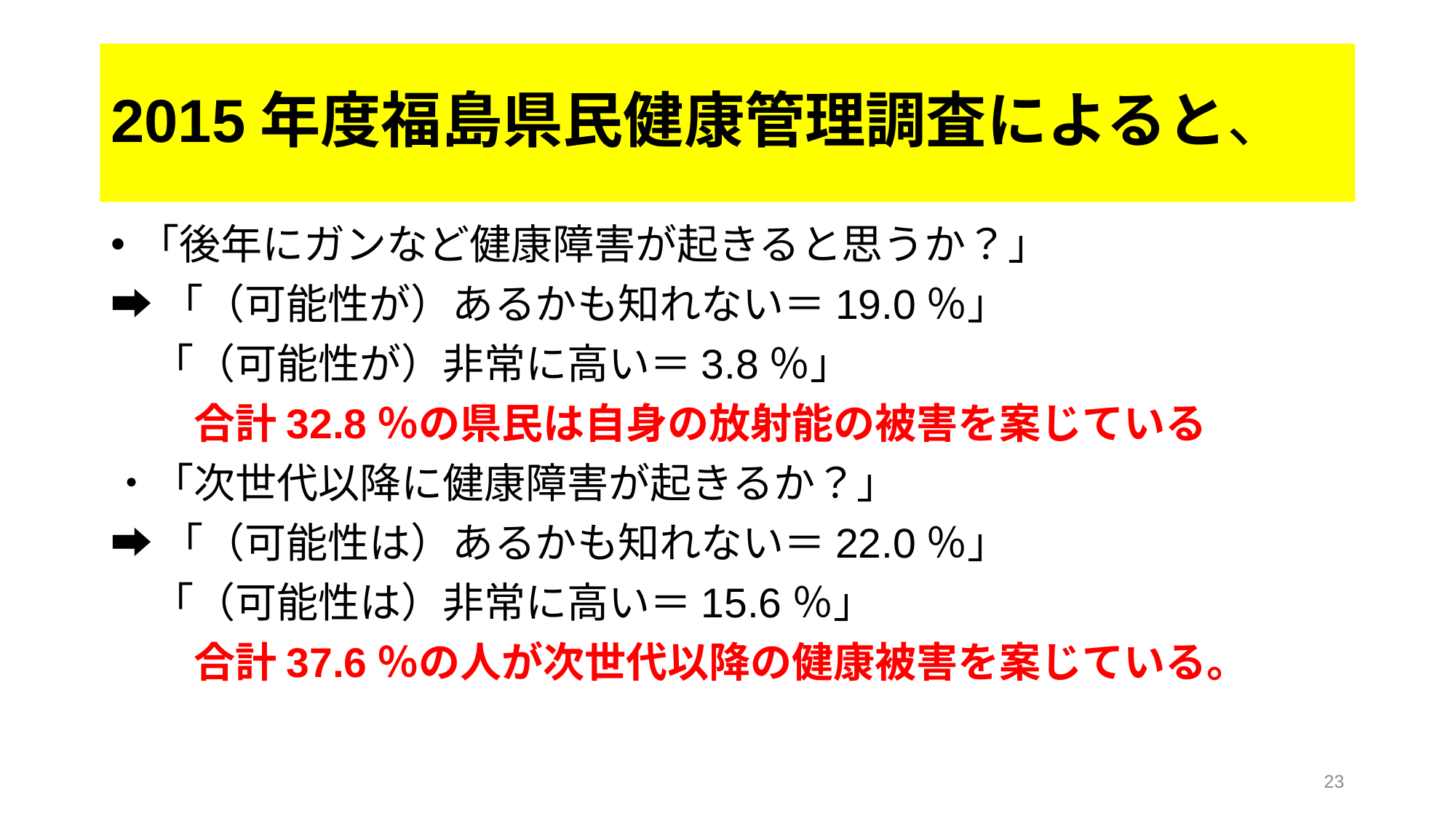

# 2015年度福島県民健康管理調査によると、
「後年にガンなど健康障害が起きると思うか？」
➡「（可能性が）あるかも知れない＝19.0％」
　「（可能性が）非常に高い＝3.8％」
　　合計32.8％の県民は自身の放射能の被害を案じている
・「次世代以降に健康障害が起きるか？」
➡「（可能性は）あるかも知れない＝22.0％」
　「（可能性は）非常に高い＝15.6％」
　　合計37.6％の人が次世代以降の健康被害を案じている。
23